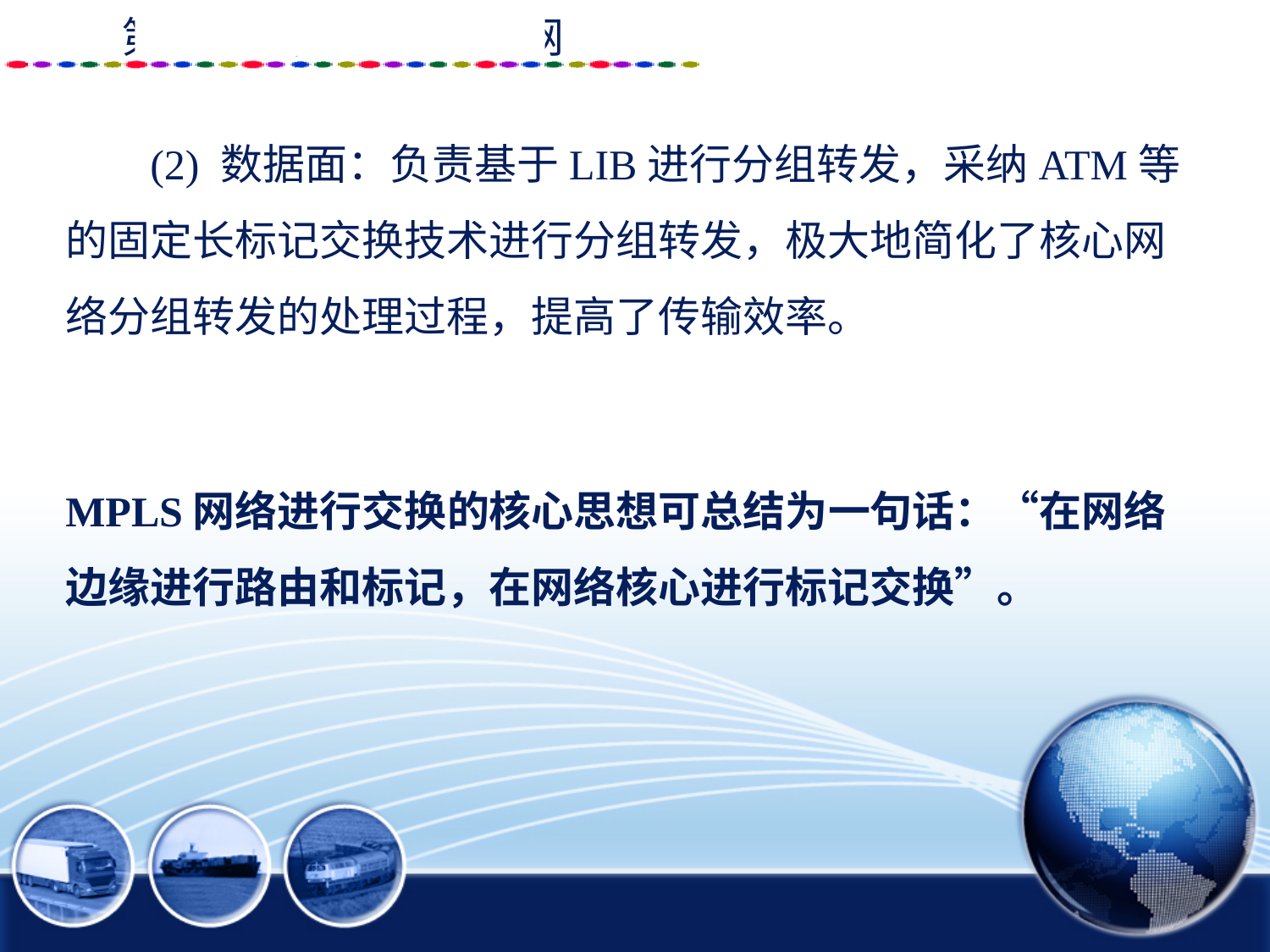

(2) 数据面：负责基于LIB进行分组转发，采纳ATM等的固定长标记交换技术进行分组转发，极大地简化了核心网络分组转发的处理过程，提高了传输效率。

MPLS网络进行交换的核心思想可总结为一句话：“在网络边缘进行路由和标记，在网络核心进行标记交换”。